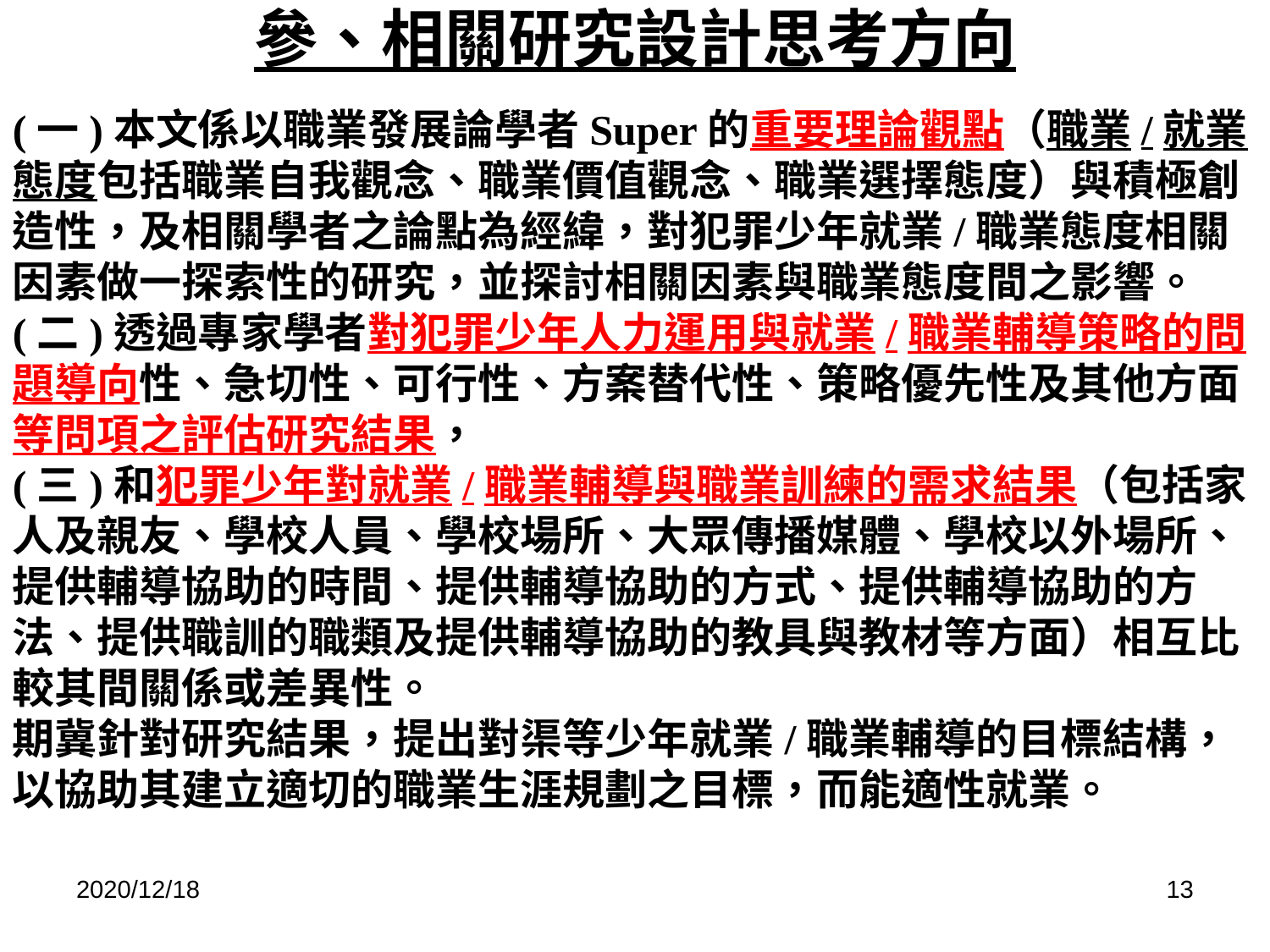

# 參、相關研究設計思考方向
(一)本文係以職業發展論學者Super的重要理論觀點（職業/就業態度包括職業自我觀念、職業價值觀念、職業選擇態度）與積極創造性，及相關學者之論點為經緯，對犯罪少年就業/職業態度相關因素做一探索性的研究，並探討相關因素與職業態度間之影響。
(二)透過專家學者對犯罪少年人力運用與就業/職業輔導策略的問題導向性、急切性、可行性、方案替代性、策略優先性及其他方面等問項之評估研究結果，
(三)和犯罪少年對就業/職業輔導與職業訓練的需求結果（包括家人及親友、學校人員、學校場所、大眾傳播媒體、學校以外場所、提供輔導協助的時間、提供輔導協助的方式、提供輔導協助的方法、提供職訓的職類及提供輔導協助的教具與教材等方面）相互比較其間關係或差異性。
期冀針對研究結果，提出對渠等少年就業/職業輔導的目標結構，以協助其建立適切的職業生涯規劃之目標，而能適性就業。
2020/12/18
13